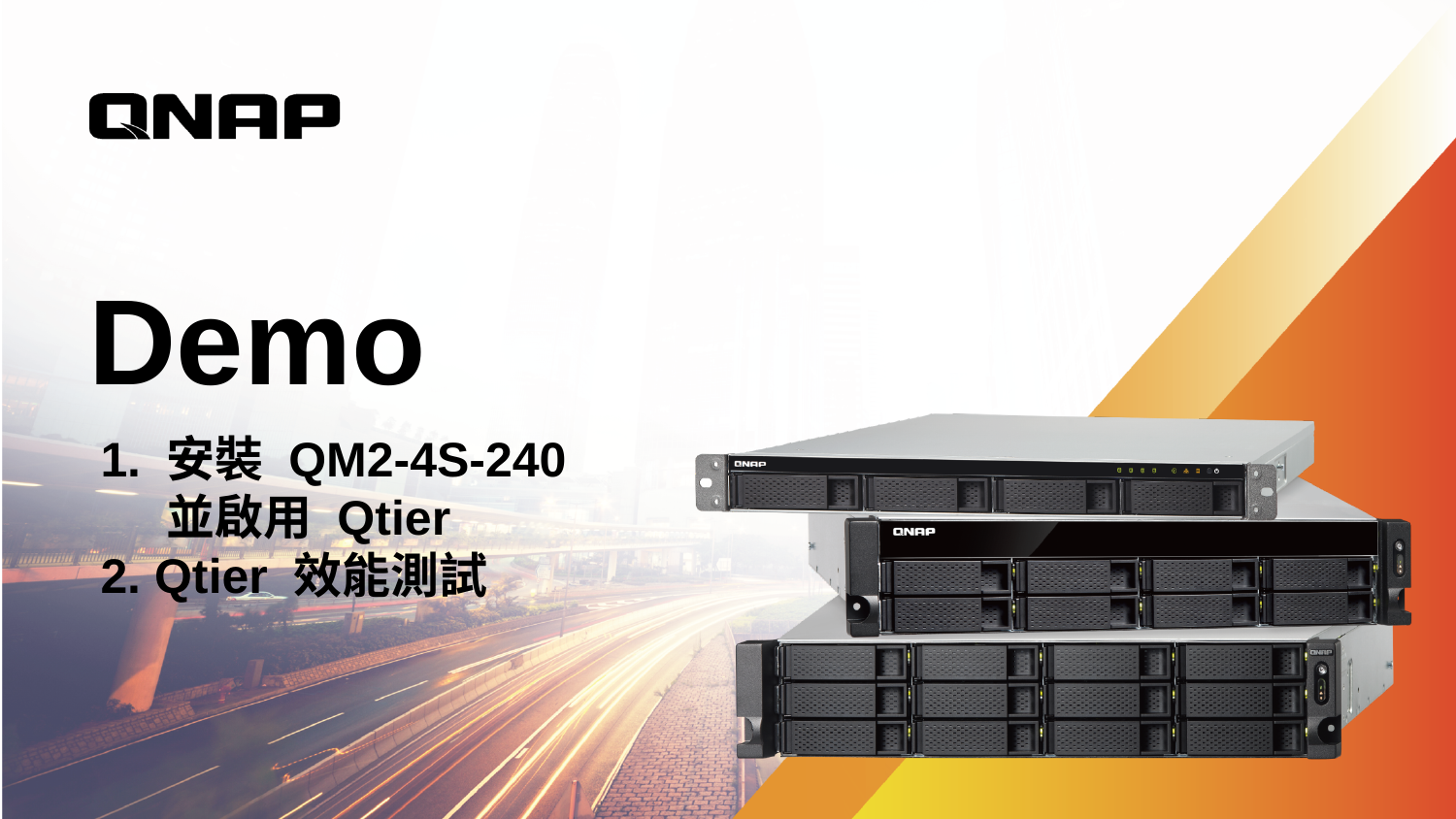

Demo
# 1. 安裝 QM2-4S-240 並啟用 Qtier 2. Qtier 效能測試